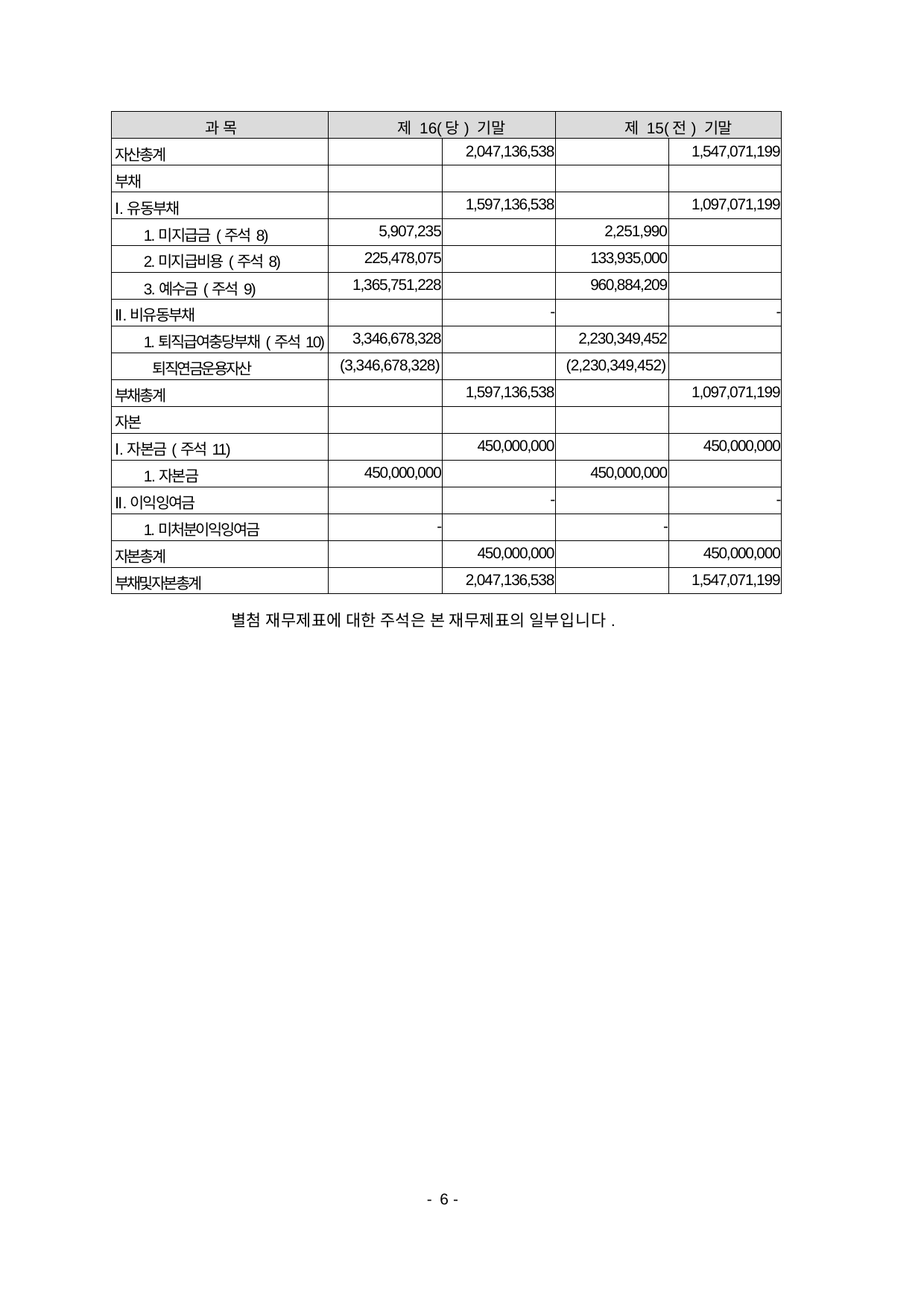

| 과 목 | 제 16(당) 기말 |  | 제 15(전) 기말 |  |
| --- | --- | --- | --- | --- |
| 자산총계 |  | 2,047,136,538 |  | 1,547,071,199 |
| 부채 |  |  |  |  |
| Ⅰ.유동부채 |  | 1,597,136,538 |  | 1,097,071,199 |
| 1.미지급금(주석8) | 5,907,235 |  | 2,251,990 |  |
| 2.미지급비용(주석8) | 225,478,075 |  | 133,935,000 |  |
| 3.예수금(주석9) | 1,365,751,228 |  | 960,884,209 |  |
| Ⅱ.비유동부채 |  | - |  | - |
| 1.퇴직급여충당부채(주석10) | 3,346,678,328 |  | 2,230,349,452 |  |
| 퇴직연금운용자산 | (3,346,678,328) |  | (2,230,349,452) |  |
| 부채총계 |  | 1,597,136,538 |  | 1,097,071,199 |
| 자본 |  |  |  |  |
| Ⅰ.자본금(주석11) |  | 450,000,000 |  | 450,000,000 |
| 1.자본금 | 450,000,000 |  | 450,000,000 |  |
| Ⅱ.이익잉여금 |  | - |  | - |
| 1.미처분이익잉여금 | - |  | - |  |
| 자본총계 |  | 450,000,000 |  | 450,000,000 |
| 부채및자본총계 |  | 2,047,136,538 |  | 1,547,071,199 |
별첨 재무제표에 대한 주석은 본 재무제표의 일부입니다.
- 6 -